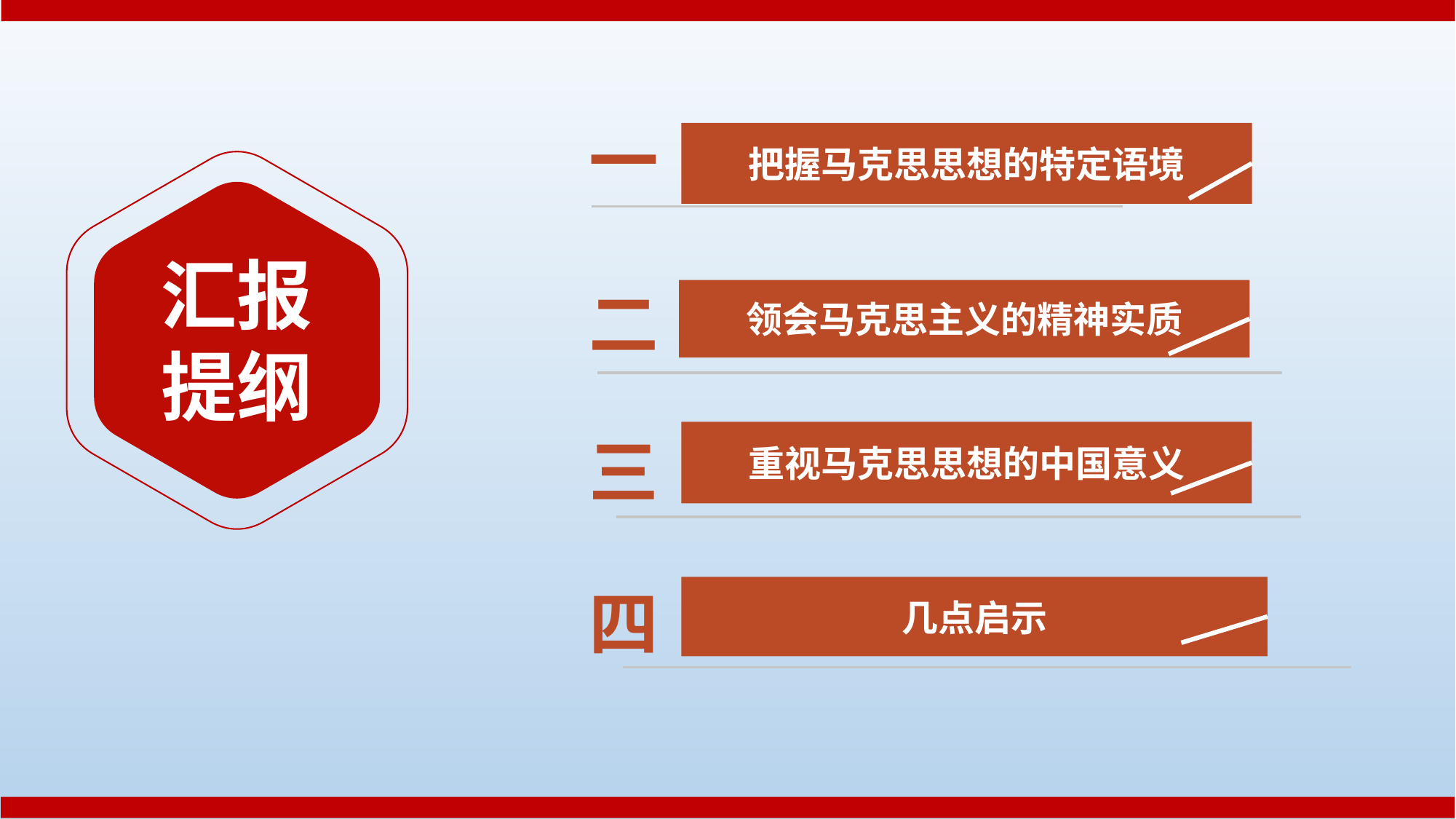

一
把握马克思思想的特定语境

汇报
提纲
二
领会马克思主义的精神实质
重视马克思思想的中国意义
三
四
几点启示